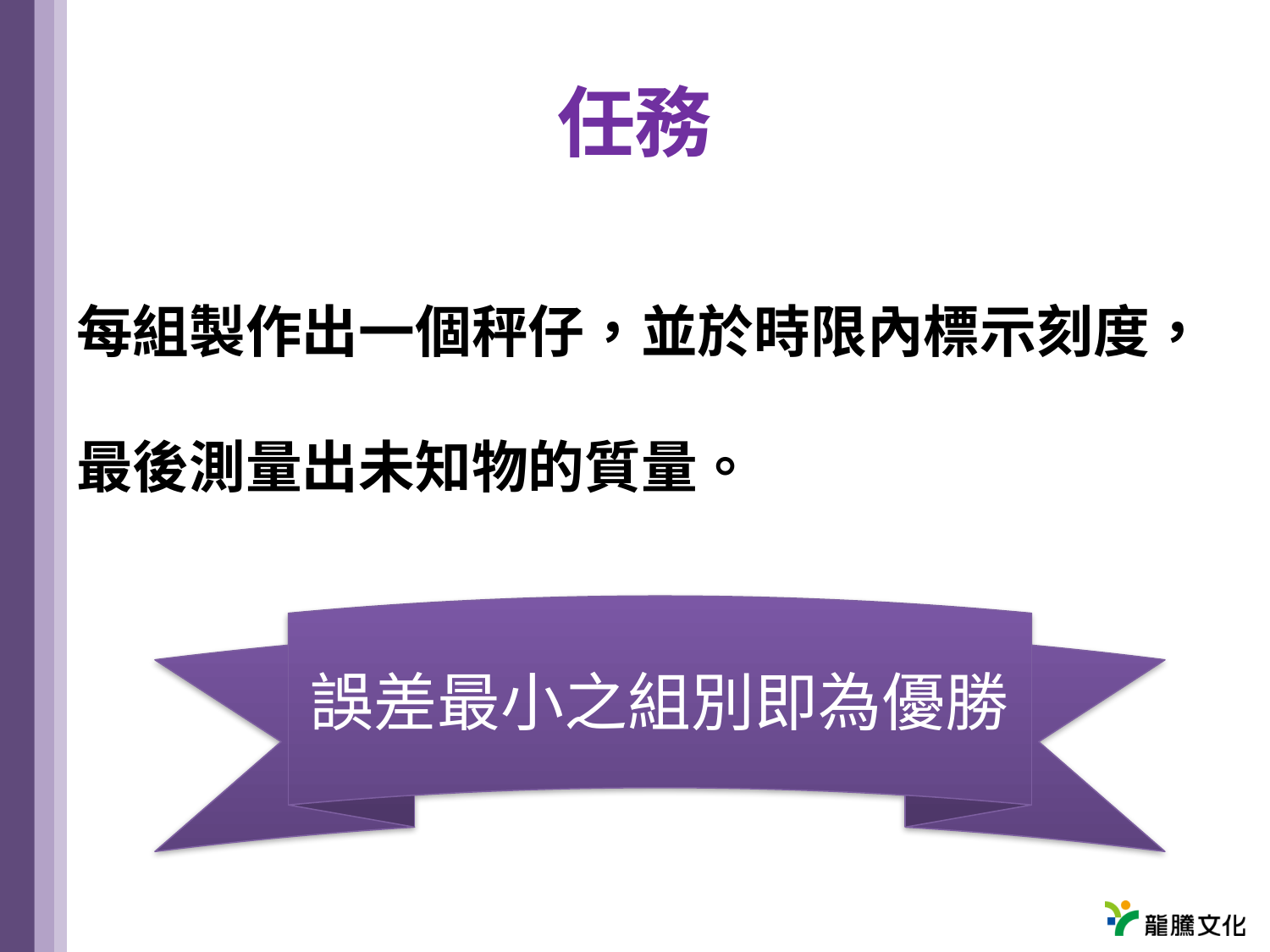

# 任務
每組製作出一個秤仔，並於時限內標示刻度，最後測量出未知物的質量。

誤差最小之組別即為優勝